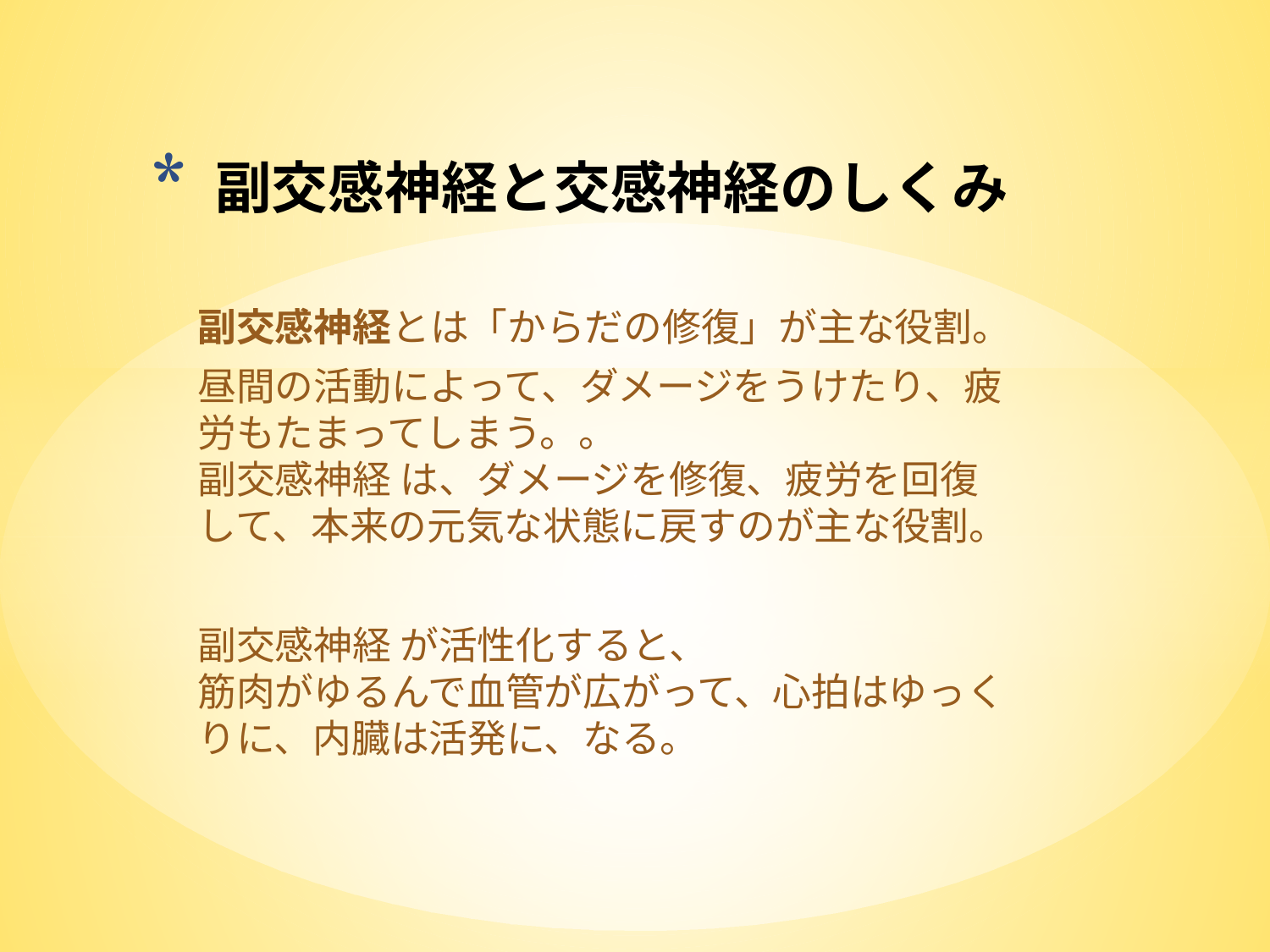

# 副交感神経と交感神経のしくみ
副交感神経とは「からだの修復」が主な役割。
昼間の活動によって、ダメージをうけたり、疲労もたまってしまう。。
副交感神経 は、ダメージを修復、疲労を回復して、本来の元気な状態に戻すのが主な役割。

副交感神経 が活性化すると、
筋肉がゆるんで血管が広がって、心拍はゆっくりに、内臓は活発に、なる。